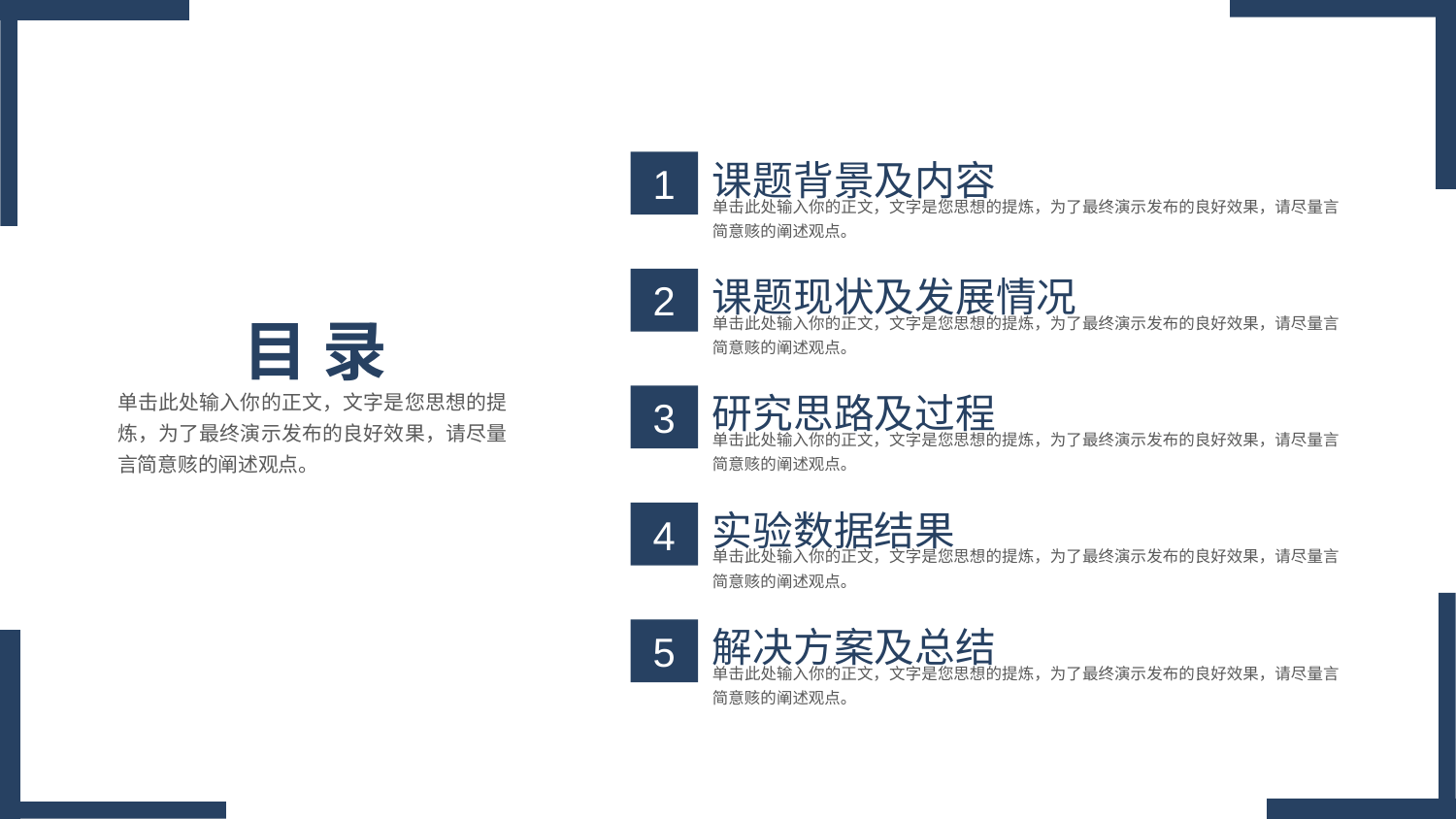

课题背景及内容
1
单击此处输入你的正文，文字是您思想的提炼，为了最终演示发布的良好效果，请尽量言简意赅的阐述观点。
课题现状及发展情况
2
单击此处输入你的正文，文字是您思想的提炼，为了最终演示发布的良好效果，请尽量言简意赅的阐述观点。
目 录
研究思路及过程
单击此处输入你的正文，文字是您思想的提炼，为了最终演示发布的良好效果，请尽量言简意赅的阐述观点。
3
单击此处输入你的正文，文字是您思想的提炼，为了最终演示发布的良好效果，请尽量言简意赅的阐述观点。
实验数据结果
4
单击此处输入你的正文，文字是您思想的提炼，为了最终演示发布的良好效果，请尽量言简意赅的阐述观点。
解决方案及总结
5
单击此处输入你的正文，文字是您思想的提炼，为了最终演示发布的良好效果，请尽量言简意赅的阐述观点。